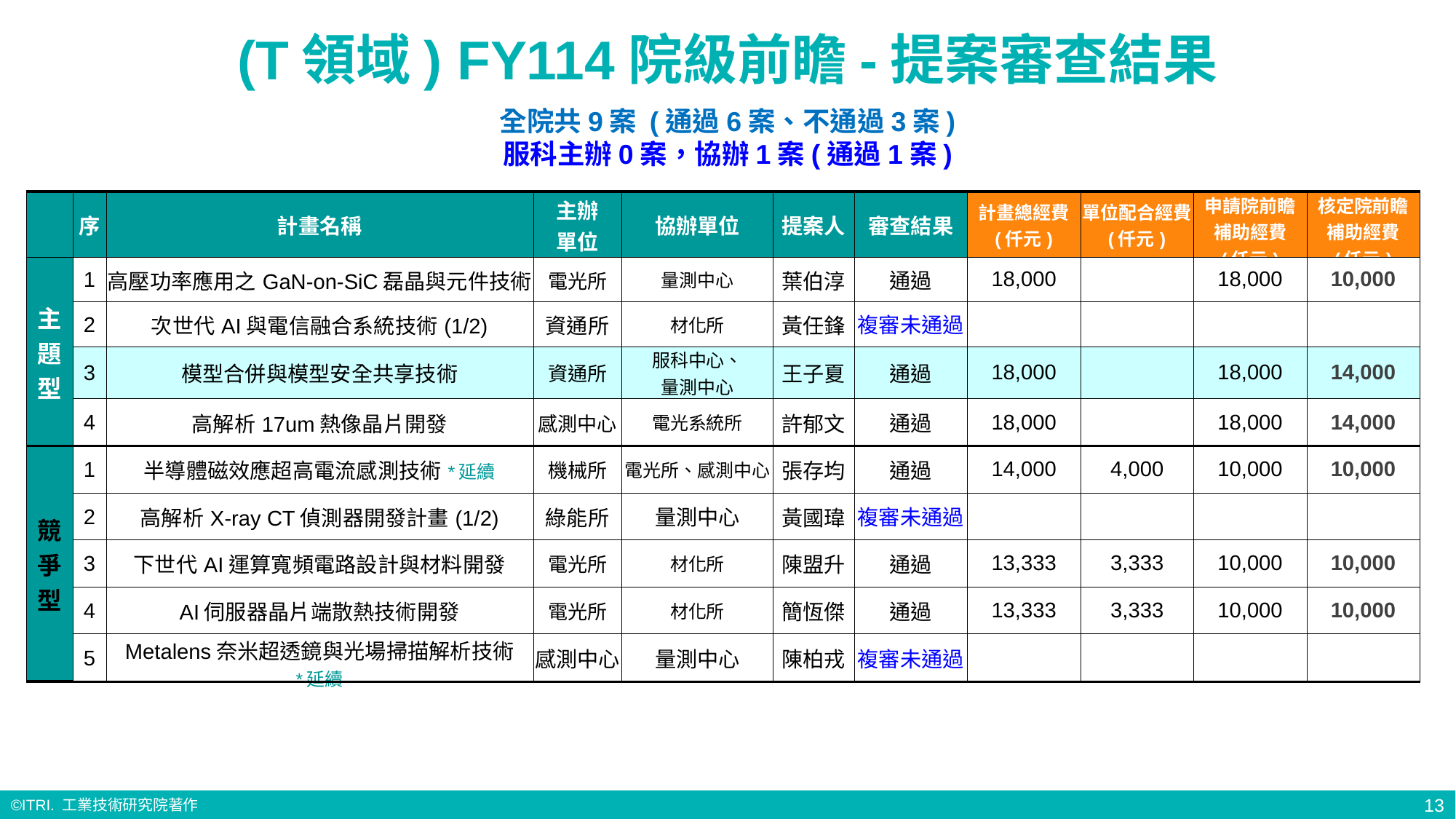

# (T領域) FY114院級前瞻-提案審查結果
全院共9案 (通過6案、不通過3案)
服科主辦0案，協辦1案(通過1案)
|  | 序 | 計畫名稱 | 主辦 單位 | 協辦單位 | 提案人 | 審查結果 | 計畫總經費 (仟元) | 單位配合經費 (仟元) | 申請院前瞻 補助經費 (仟元) | 核定院前瞻 補助經費 (仟元) |
| --- | --- | --- | --- | --- | --- | --- | --- | --- | --- | --- |
| 主 題 型 | 1 | 高壓功率應用之GaN-on-SiC磊晶與元件技術 | 電光所 | 量測中心 | 葉伯淳 | 通過 | 18,000 |  | 18,000 | 10,000 |
|  | 2 | 次世代AI與電信融合系統技術(1/2) | 資通所 | 材化所 | 黃任鋒 | 複審未通過 |  |  |  |  |
|  | 3 | 模型合併與模型安全共享技術 | 資通所 | 服科中心、 量測中心 | 王子夏 | 通過 | 18,000 |  | 18,000 | 14,000 |
|  | 4 | 高解析17um熱像晶片開發 | 感測中心 | 電光系統所 | 許郁文 | 通過 | 18,000 |  | 18,000 | 14,000 |
| 競 爭 型 | 1 | 半導體磁效應超高電流感測技術\*延續 | 機械所 | 電光所、感測中心 | 張存均 | 通過 | 14,000 | 4,000 | 10,000 | 10,000 |
|  | 2 | 高解析X-ray CT偵測器開發計畫(1/2) | 綠能所 | 量測中心 | 黃國瑋 | 複審未通過 |  |  |  |  |
|  | 3 | 下世代AI運算寬頻電路設計與材料開發 | 電光所 | 材化所 | 陳盟升 | 通過 | 13,333 | 3,333 | 10,000 | 10,000 |
|  | 4 | AI伺服器晶片端散熱技術開發 | 電光所 | 材化所 | 簡恆傑 | 通過 | 13,333 | 3,333 | 10,000 | 10,000 |
|  | 5 | Metalens奈米超透鏡與光場掃描解析技術 \*延續 | 感測中心 | 量測中心 | 陳柏戎 | 複審未通過 |  |  |  |  |
13